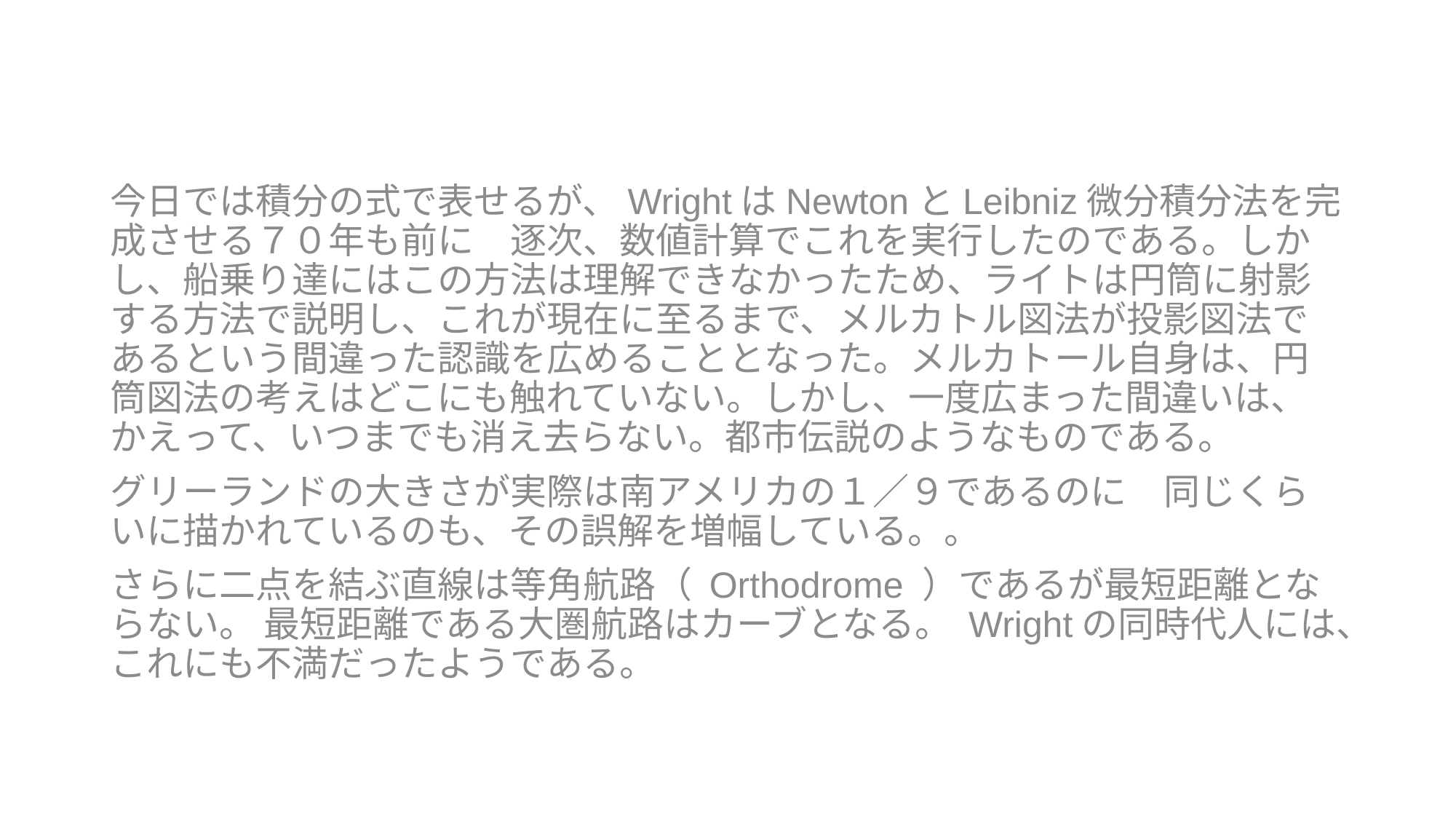

#
今日では積分の式で表せるが、WrightはNewtonとLeibniz微分積分法を完成させる７０年も前に　逐次、数値計算でこれを実行したのである。しかし、船乗り達にはこの方法は理解できなかったため、ライトは円筒に射影する方法で説明し、これが現在に至るまで、メルカトル図法が投影図法であるという間違った認識を広めることとなった。メルカトール自身は、円筒図法の考えはどこにも触れていない。しかし、一度広まった間違いは、かえって、いつまでも消え去らない。都市伝説のようなものである。
グリーランドの大きさが実際は南アメリカの１／９であるのに　同じくらいに描かれているのも、その誤解を増幅している。。
さらに二点を結ぶ直線は等角航路（ Orthodrome ）であるが最短距離とならない。 最短距離である大圏航路はカーブとなる。 Wrightの同時代人には、これにも不満だったようである。